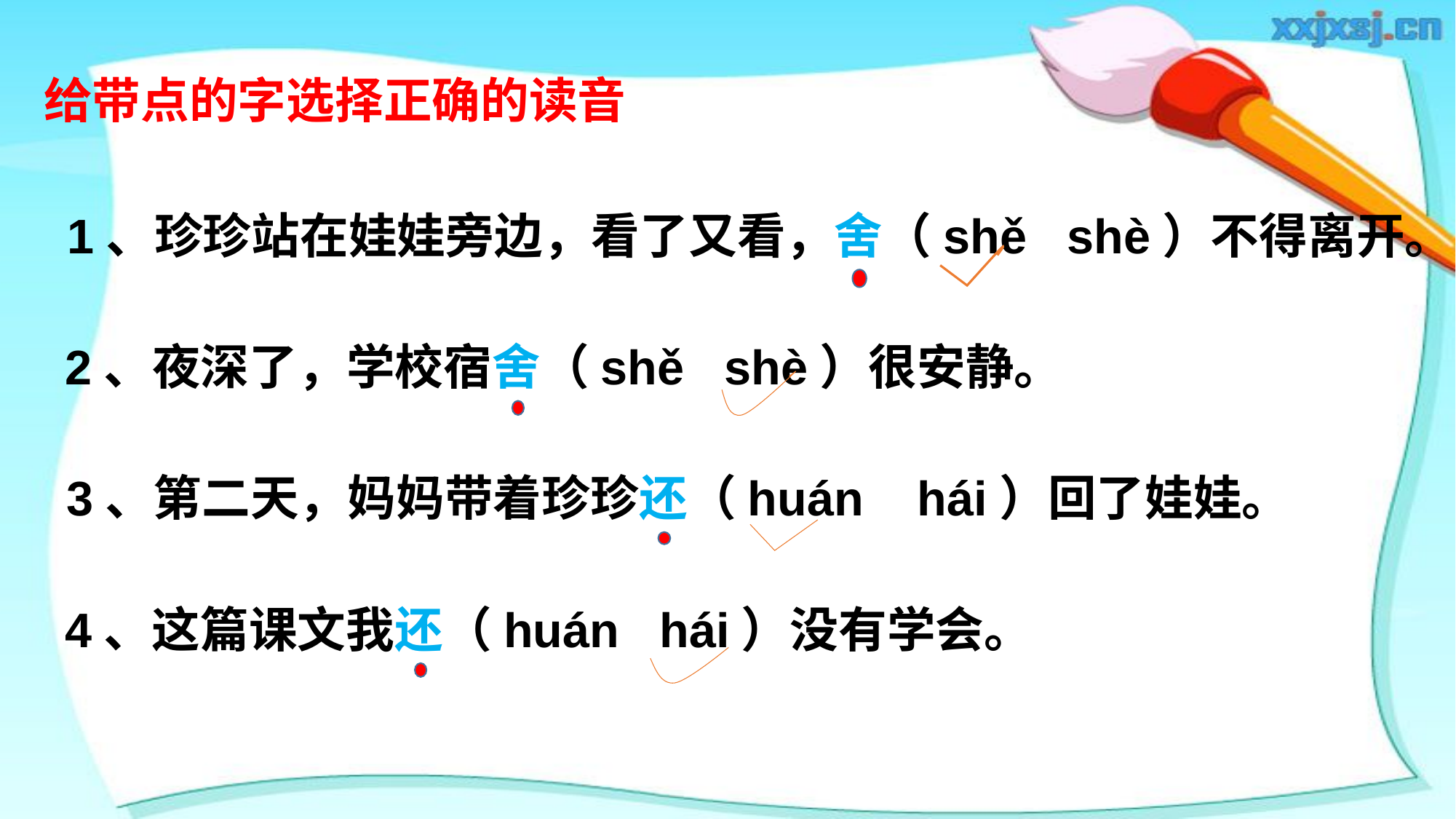

给带点的字选择正确的读音
1、珍珍站在娃娃旁边，看了又看，舍（shě   shè）不得离开。

2、夜深了，学校宿舍（shě   shè）很安静。

3、第二天，妈妈带着珍珍还（huán    hái）回了娃娃。

4、这篇课文我还（huán   hái）没有学会。